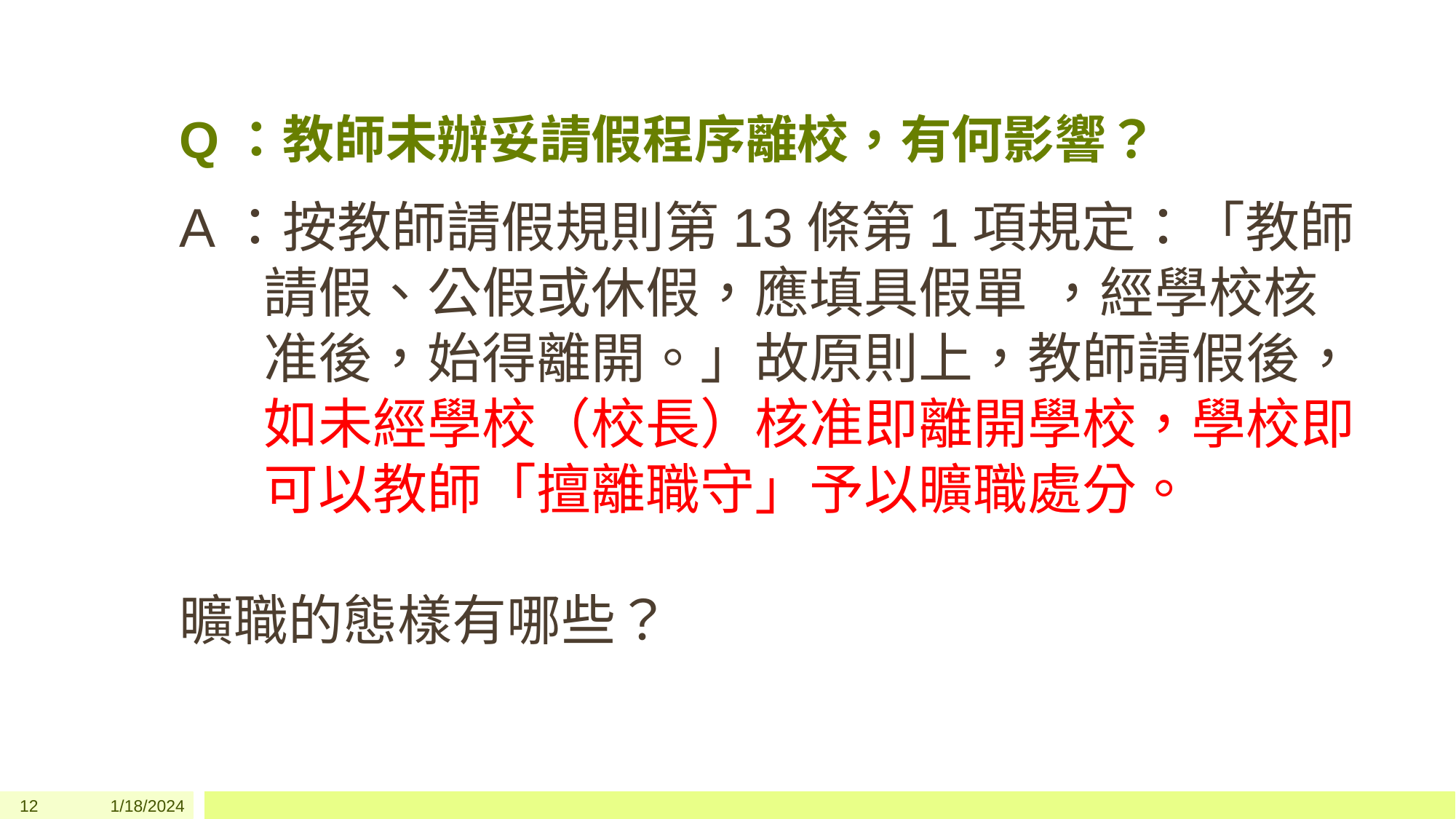

Q：教師未辦妥請假程序離校，有何影響？
A：按教師請假規則第13條第1項規定：「教師請假、公假或休假，應填具假單 ，經學校核准後，始得離開。」故原則上，教師請假後，如未經學校（校長）核准即離開學校，學校即可以教師「擅離職守」予以曠職處分。

曠職的態樣有哪些？

12
1/18/2024